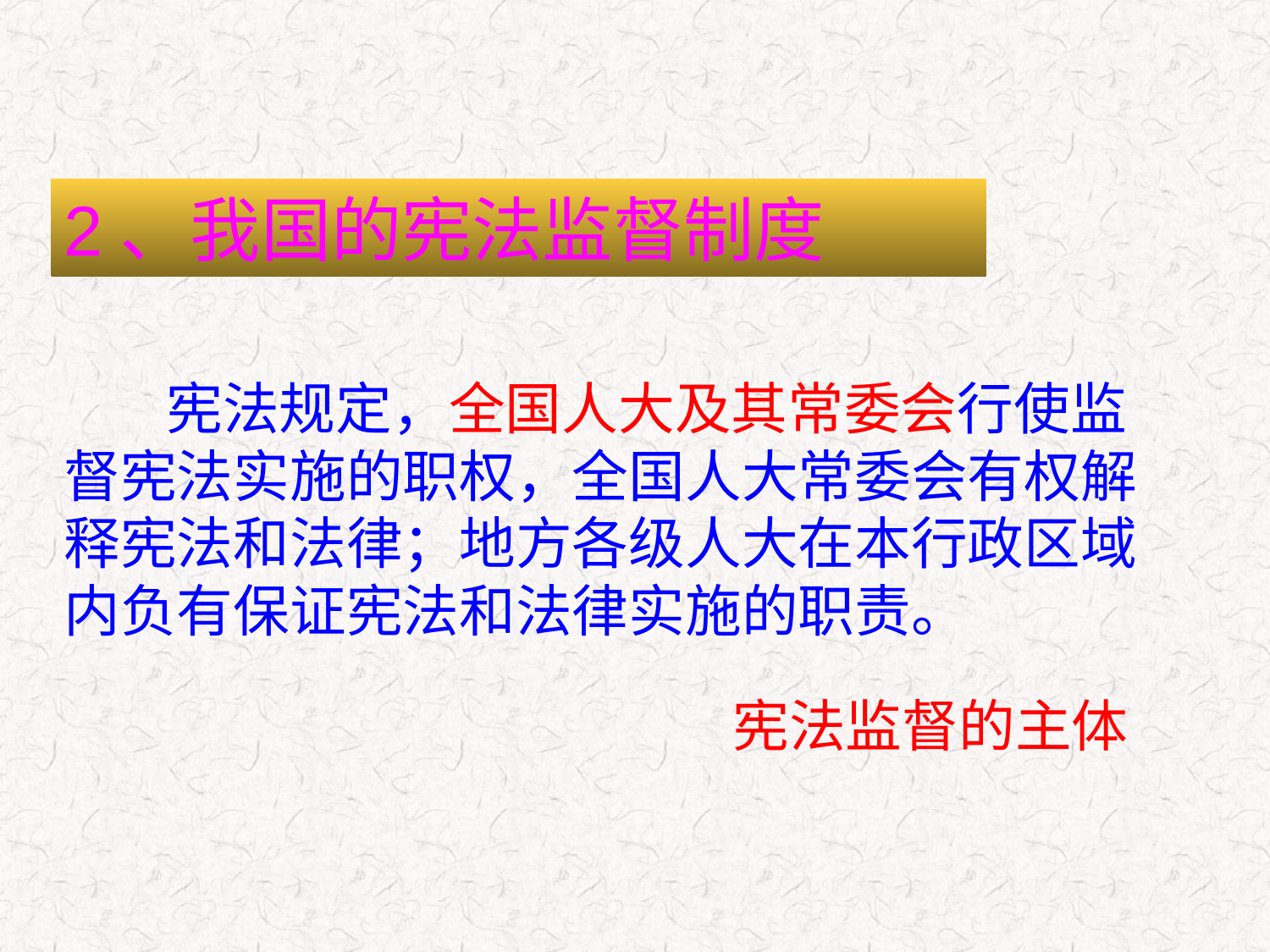

2、我国的宪法监督制度
       宪法规定，全国人大及其常委会行使监督宪法实施的职权，全国人大常委会有权解释宪法和法律；地方各级人大在本行政区域内负有保证宪法和法律实施的职责。
宪法监督的主体